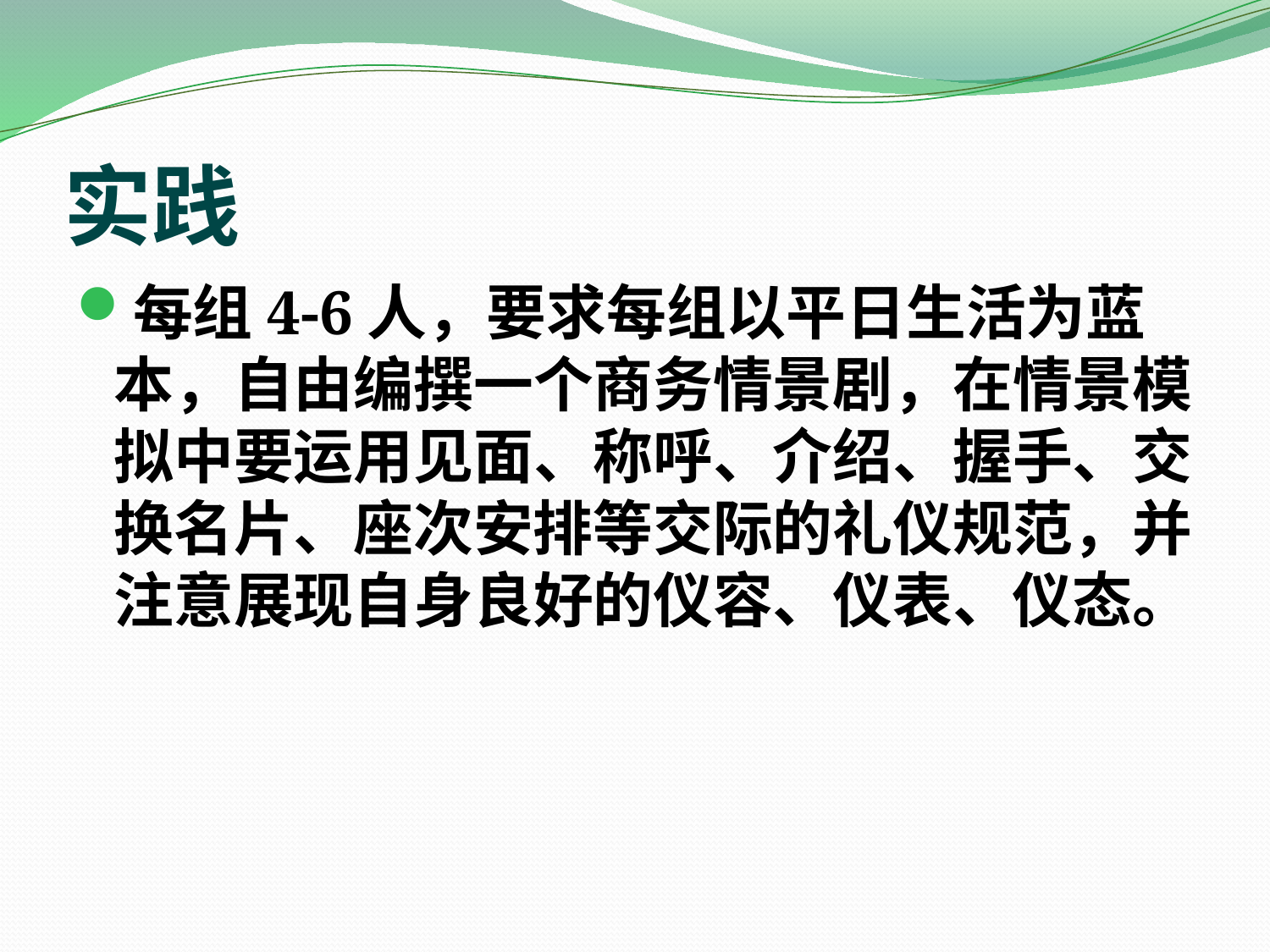

# 实践
每组4-6人，要求每组以平日生活为蓝本，自由编撰一个商务情景剧，在情景模拟中要运用见面、称呼、介绍、握手、交换名片、座次安排等交际的礼仪规范，并注意展现自身良好的仪容、仪表、仪态。